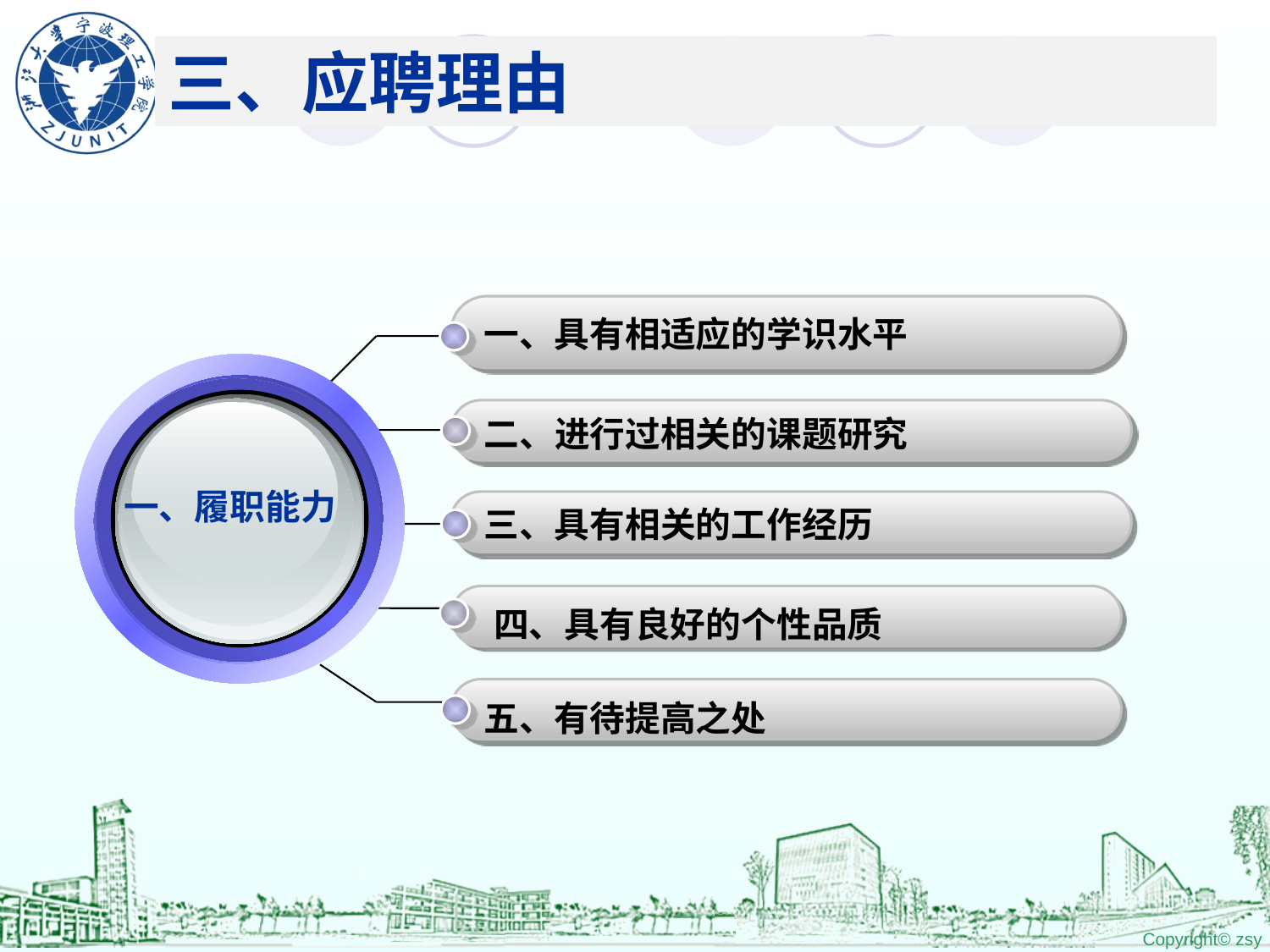

# 三、应聘理由

一、具有相适应的学识水平

二、进行过相关的课题研究

一、履职能力

三、具有相关的工作经历

四、具有良好的个性品质

五、有待提高之处